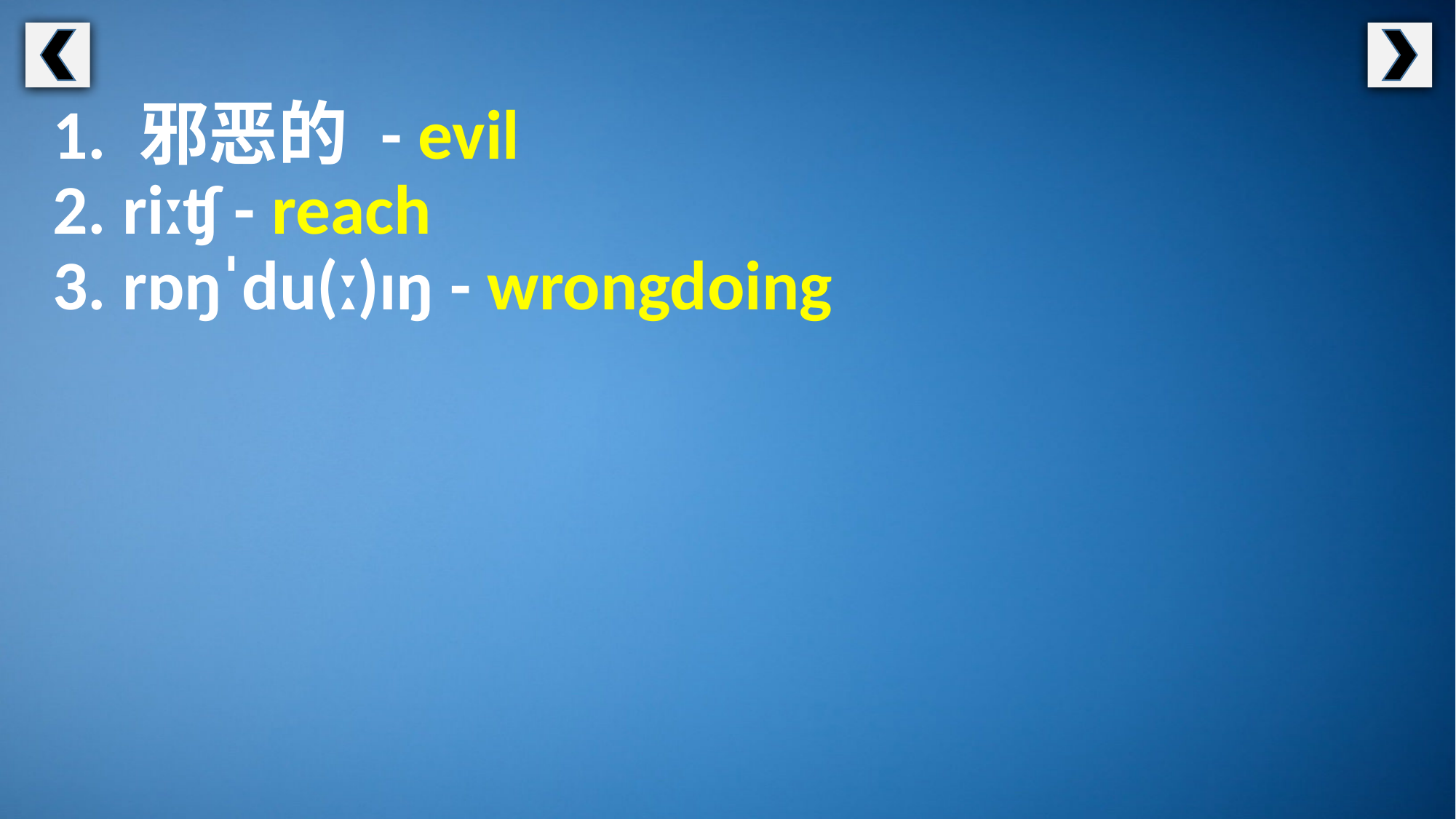

1. 邪恶的 - evil
2. riːʧ - reach
3. rɒŋˈdu(ː)ɪŋ - wrongdoing